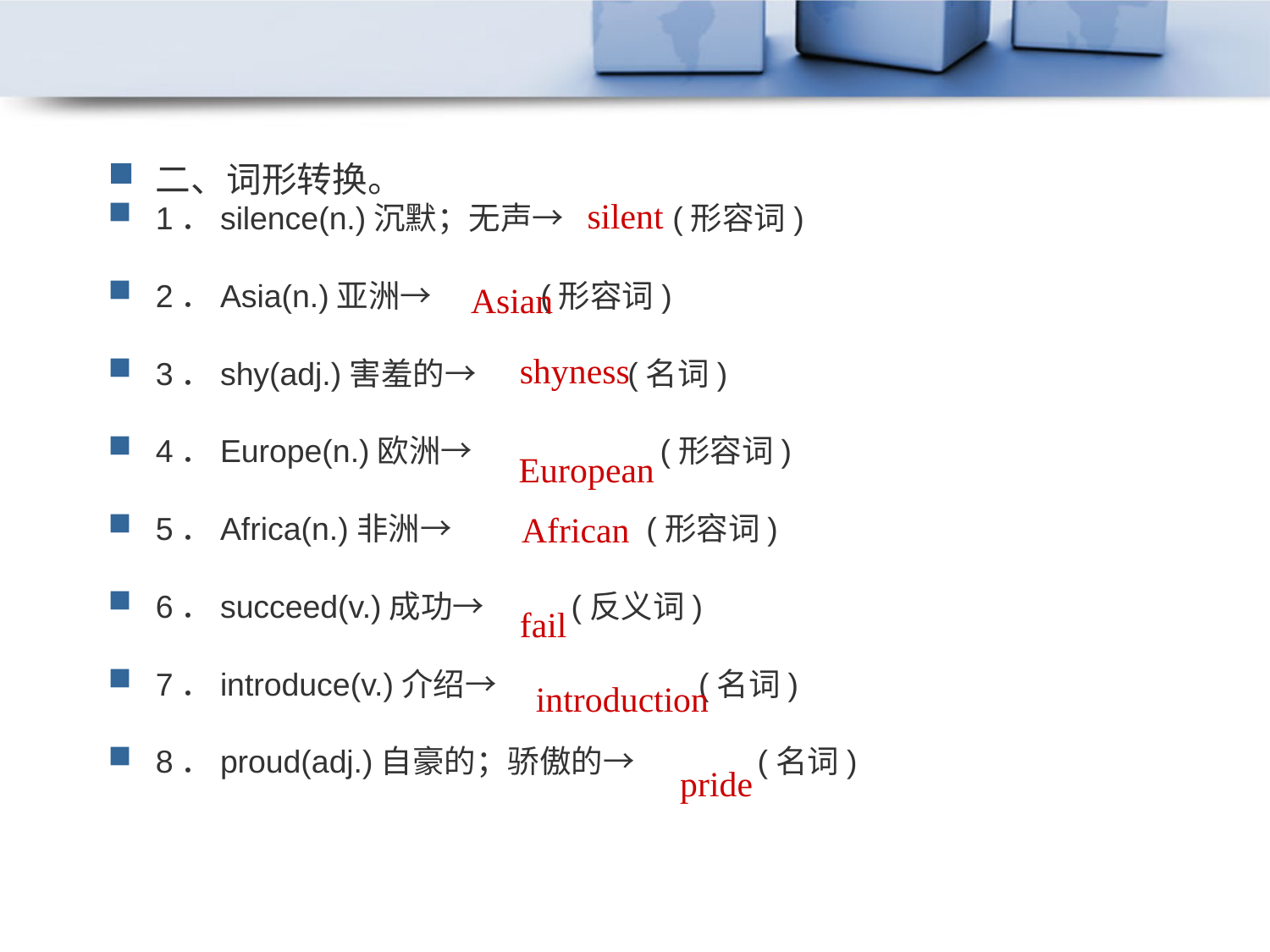

二、词形转换。
1．silence(n.)沉默；无声→              (形容词)

2．Asia(n.)亚洲→              (形容词)

3．shy(adj.)害羞的→                    (名词)

4．Europe(n.)欧洲→                         (形容词)

5．Africa(n.)非洲→                          (形容词)

6．succeed(v.)成功→           (反义词)

7．introduce(v.)介绍→                           (名词)

8．proud(adj.)自豪的；骄傲的→                (名词)
silent
Asian
shyness
European
African
fail
introduction
pride